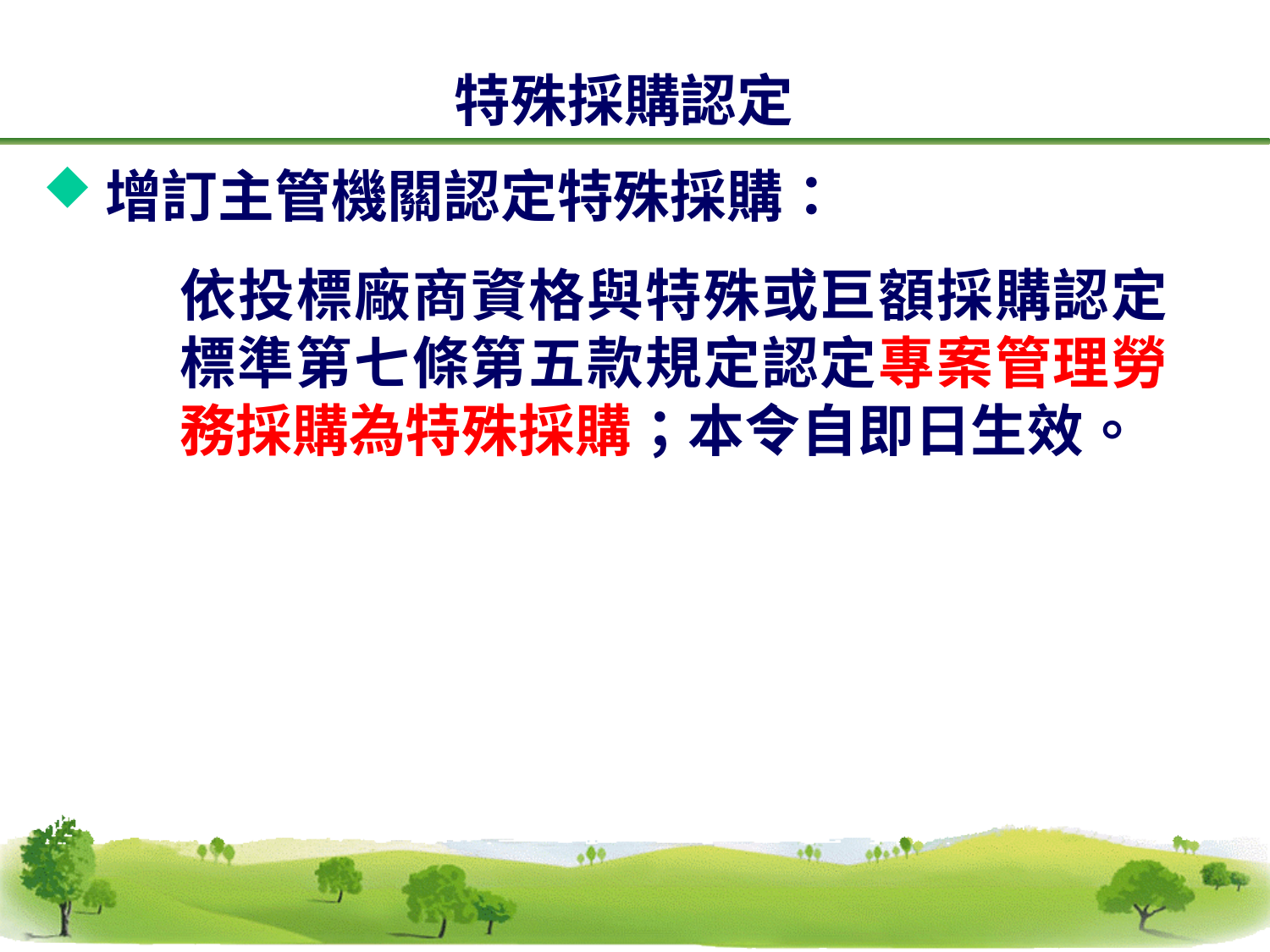

特殊採購認定
增訂主管機關認定特殊採購：
依投標廠商資格與特殊或巨額採購認定標準第七條第五款規定認定專案管理勞務採購為特殊採購；本令自即日生效。